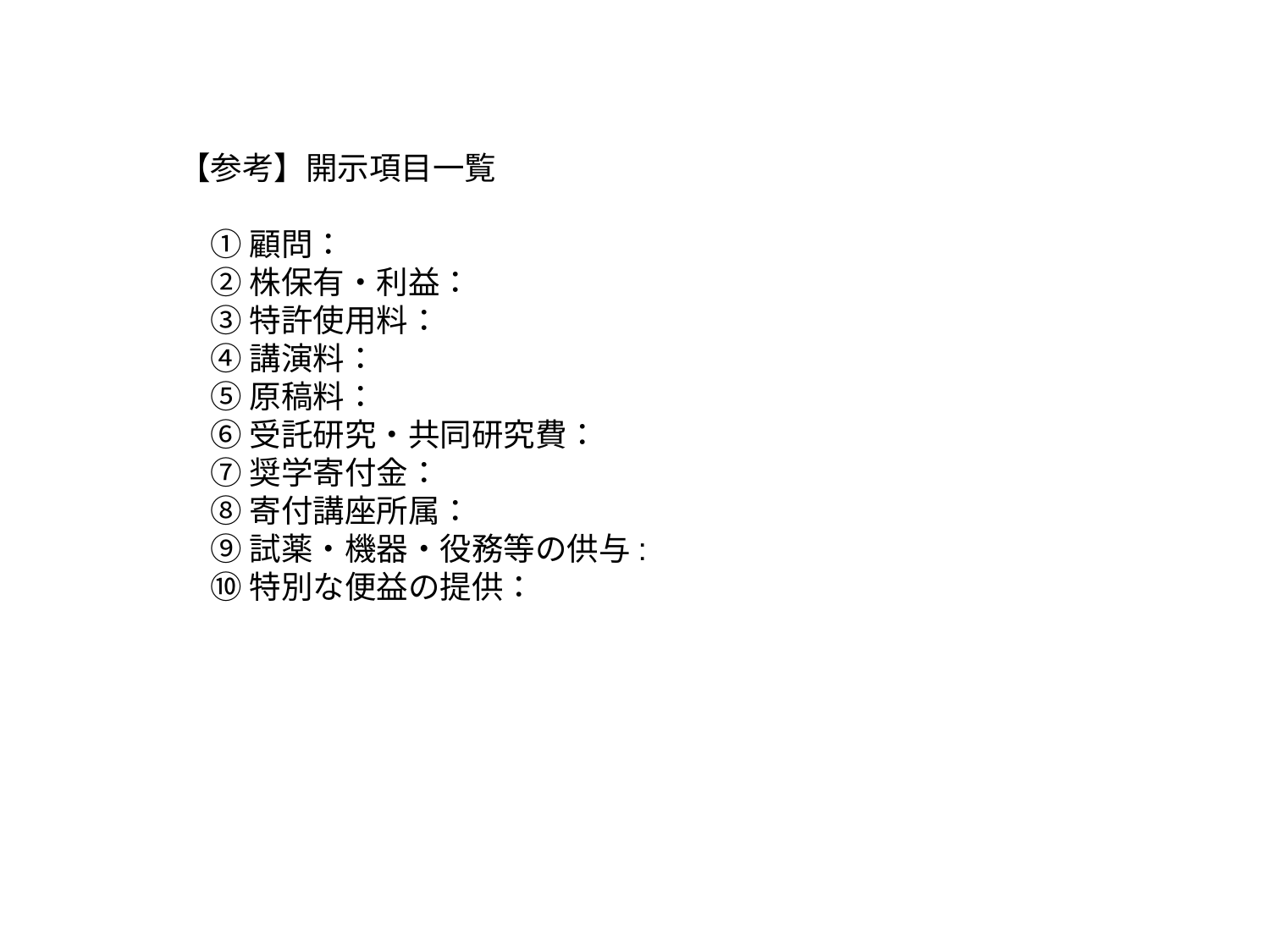

【参考】開示項目一覧

　　① 顧問：
　　② 株保有・利益：
　　③ 特許使用料：
　　④ 講演料：
　　⑤ 原稿料：
　　⑥ 受託研究・共同研究費：
　　⑦ 奨学寄付金：
　　⑧ 寄付講座所属：
　　⑨ 試薬・機器・役務等の供与:
　　⑩ 特別な便益の提供：